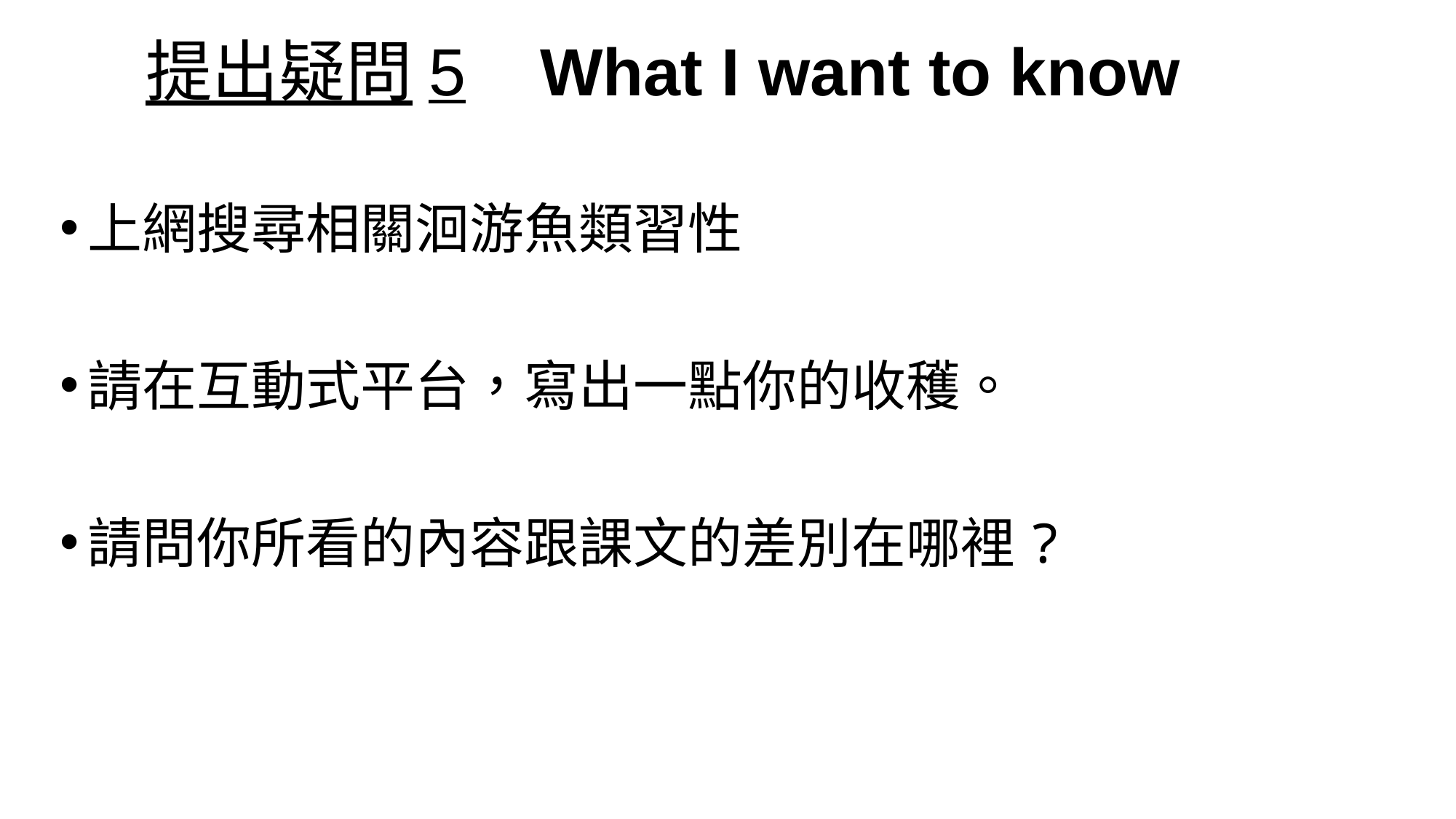

提出疑問5    What I want to know
上網搜尋相關洄游魚類習性

請在互動式平台，寫出一點你的收穫。

請問你所看的內容跟課文的差別在哪裡?